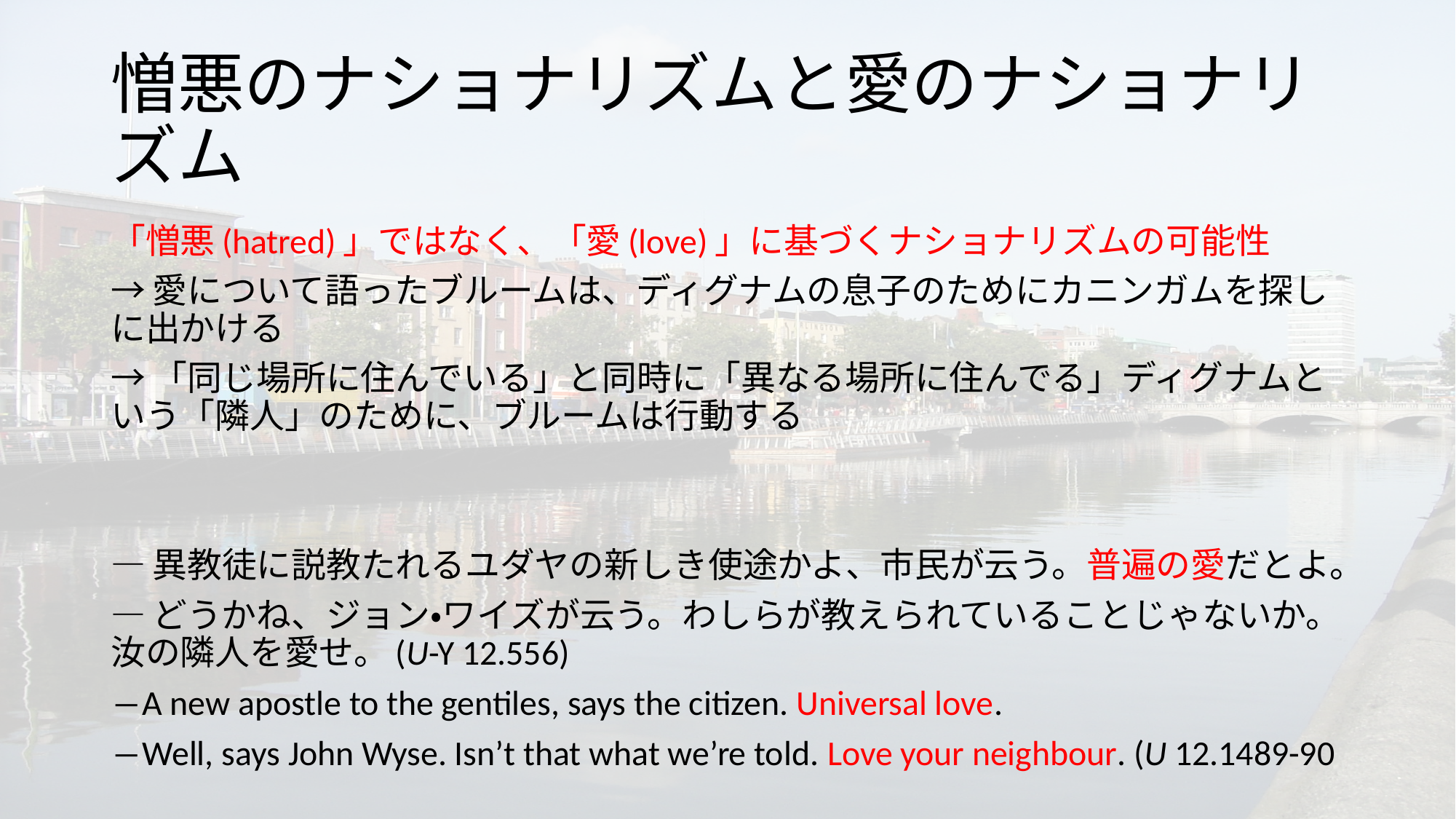

# 憎悪のナショナリズムと愛のナショナリズム
「憎悪(hatred)」ではなく、「愛(love)」に基づくナショナリズムの可能性
→愛について語ったブルームは、ディグナムの息子のためにカニンガムを探しに出かける
→「同じ場所に住んでいる」と同時に「異なる場所に住んでる」ディグナムという「隣人」のために、ブルームは行動する

―異教徒に説教たれるユダヤの新しき使途かよ、市民が云う。普遍の愛だとよ。
―どうかね、ジョン・ワイズが云う。わしらが教えられていることじゃないか。汝の隣人を愛せ。(U-Y 12.556)
―A new apostle to the gentiles, says the citizen. Universal love.
―Well, says John Wyse. Isn’t that what we’re told. Love your neighbour. (U 12.1489-90